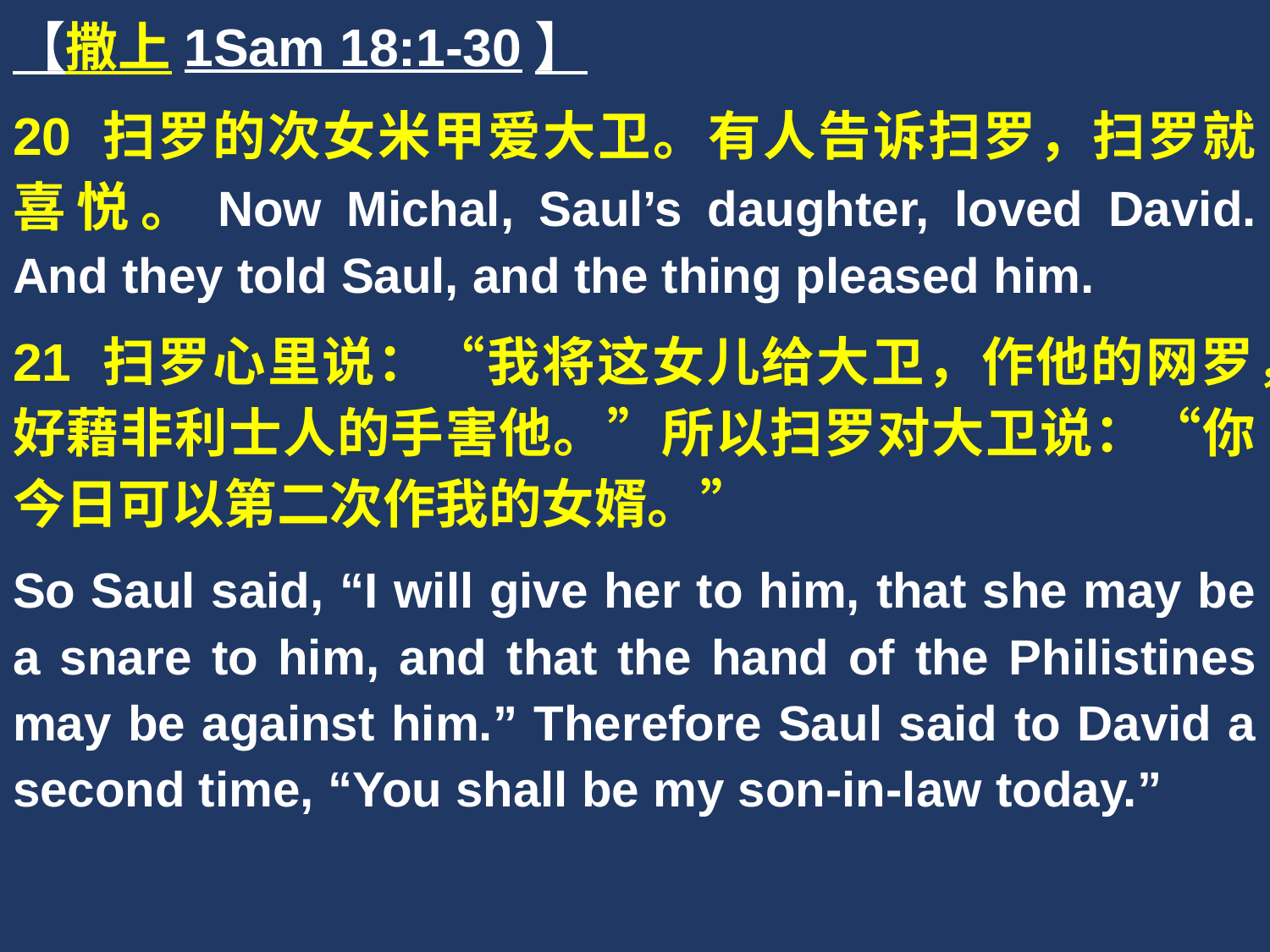

【撒上1Sam 18:1-30】
20 扫罗的次女米甲爱大卫。有人告诉扫罗，扫罗就喜悦。Now Michal, Saul’s daughter, loved David. And they told Saul, and the thing pleased him.
21 扫罗心里说：“我将这女儿给大卫，作他的网罗，好藉非利士人的手害他。”所以扫罗对大卫说：“你今日可以第二次作我的女婿。”
So Saul said, “I will give her to him, that she may be a snare to him, and that the hand of the Philistines may be against him.” Therefore Saul said to David a second time, “You shall be my son-in-law today.”